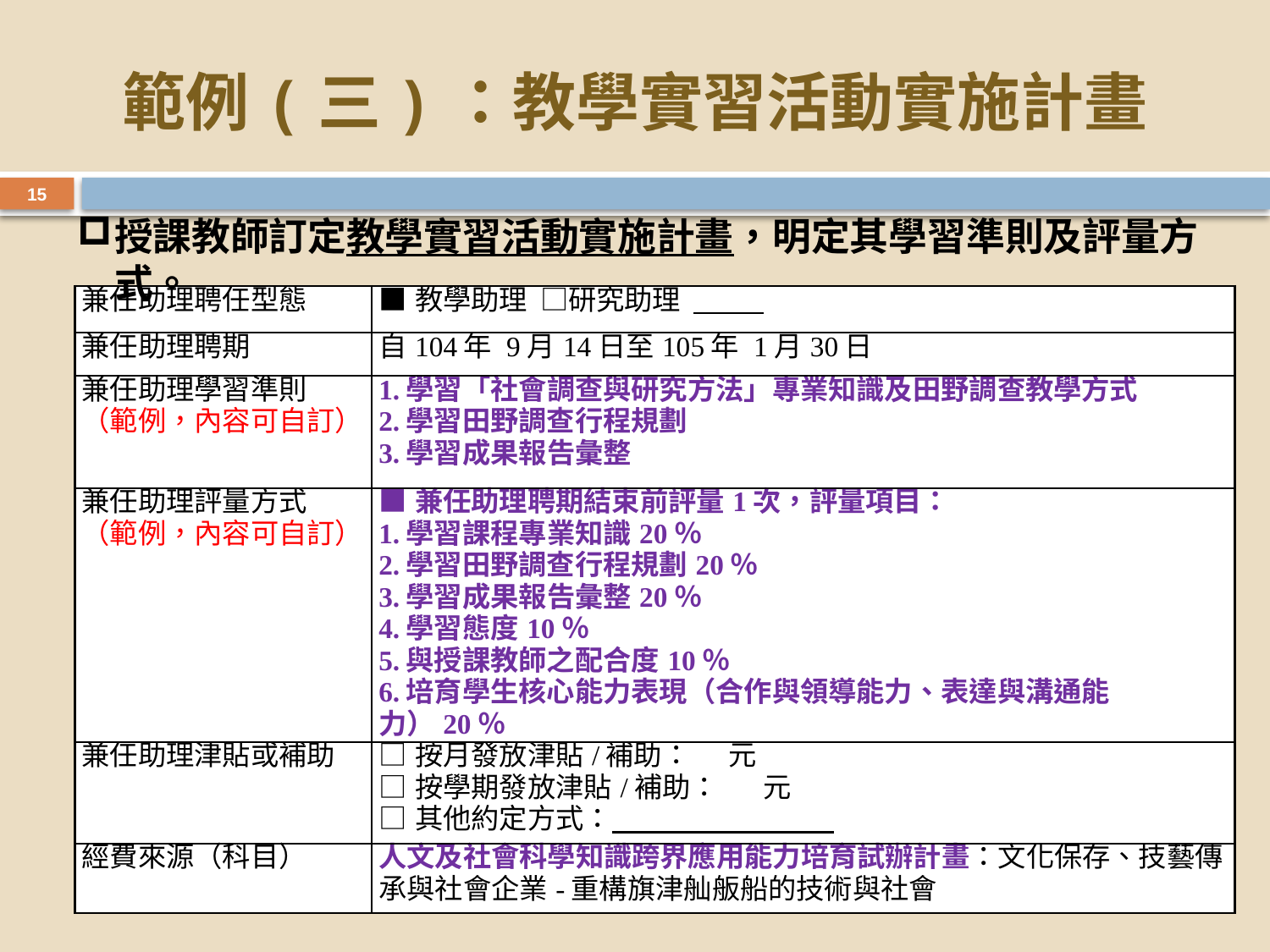

# 範例(三)：教學實習活動實施計畫
15
授課教師訂定教學實習活動實施計畫，明定其學習準則及評量方式。

| 兼任助理聘任型態 | ■教學助理 □研究助理 |
| --- | --- |
| 兼任助理聘期 | 自104年 9月14日至105年 1月30日 |
| 兼任助理學習準則 （範例，內容可自訂） | 1.學習「社會調查與研究方法」專業知識及田野調查教學方式 2.學習田野調查行程規劃 3.學習成果報告彙整 |
| 兼任助理評量方式 （範例，內容可自訂） | ■兼任助理聘期結束前評量1次，評量項目： 1.學習課程專業知識20％ 2.學習田野調查行程規劃20％ 3.學習成果報告彙整20％ 4.學習態度10％ 5.與授課教師之配合度10％ 6.培育學生核心能力表現（合作與領導能力、表達與溝通能力）20％ |
| 兼任助理津貼或補助 | □按月發放津貼/補助： 元 □按學期發放津貼/補助： 元 □其他約定方式： |
| 經費來源（科目） | 人文及社會科學知識跨界應用能力培育試辦計畫：文化保存、技藝傳承與社會企業-重構旗津舢舨船的技術與社會 |